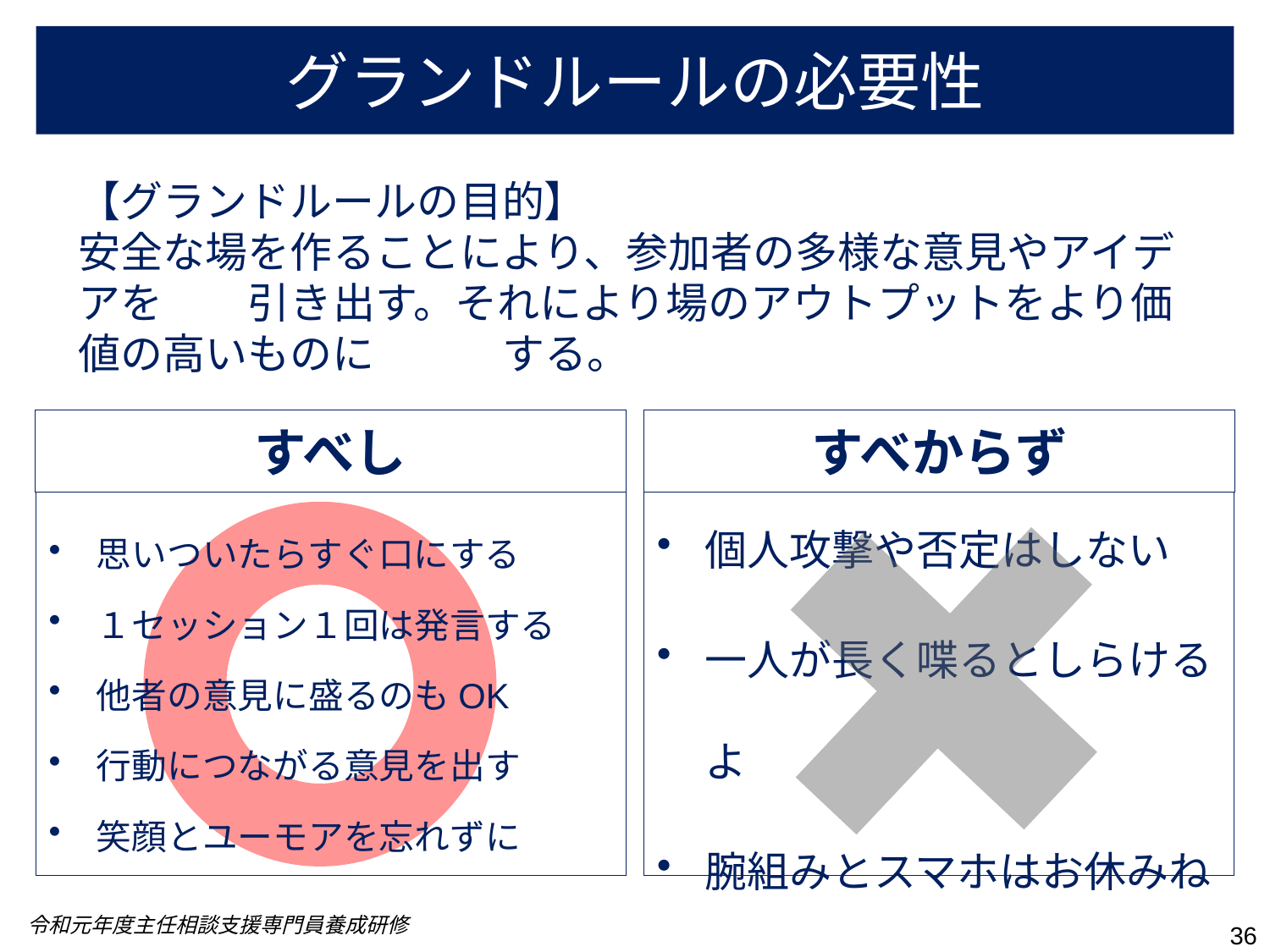

# グランドルールの必要性
【グランドルールの目的】
安全な場を作ることにより、参加者の多様な意見やアイデアを　　引き出す。それにより場のアウトプットをより価値の高いものに　　　する。
すべし
すべからず
思いついたらすぐ口にする
１セッション１回は発言する
他者の意見に盛るのもOK
行動につながる意見を出す
笑顔とユーモアを忘れずに
個人攻撃や否定はしない
一人が長く喋るとしらけるよ
腕組みとスマホはお休みね

令和元年度主任相談支援専門員養成研修
36